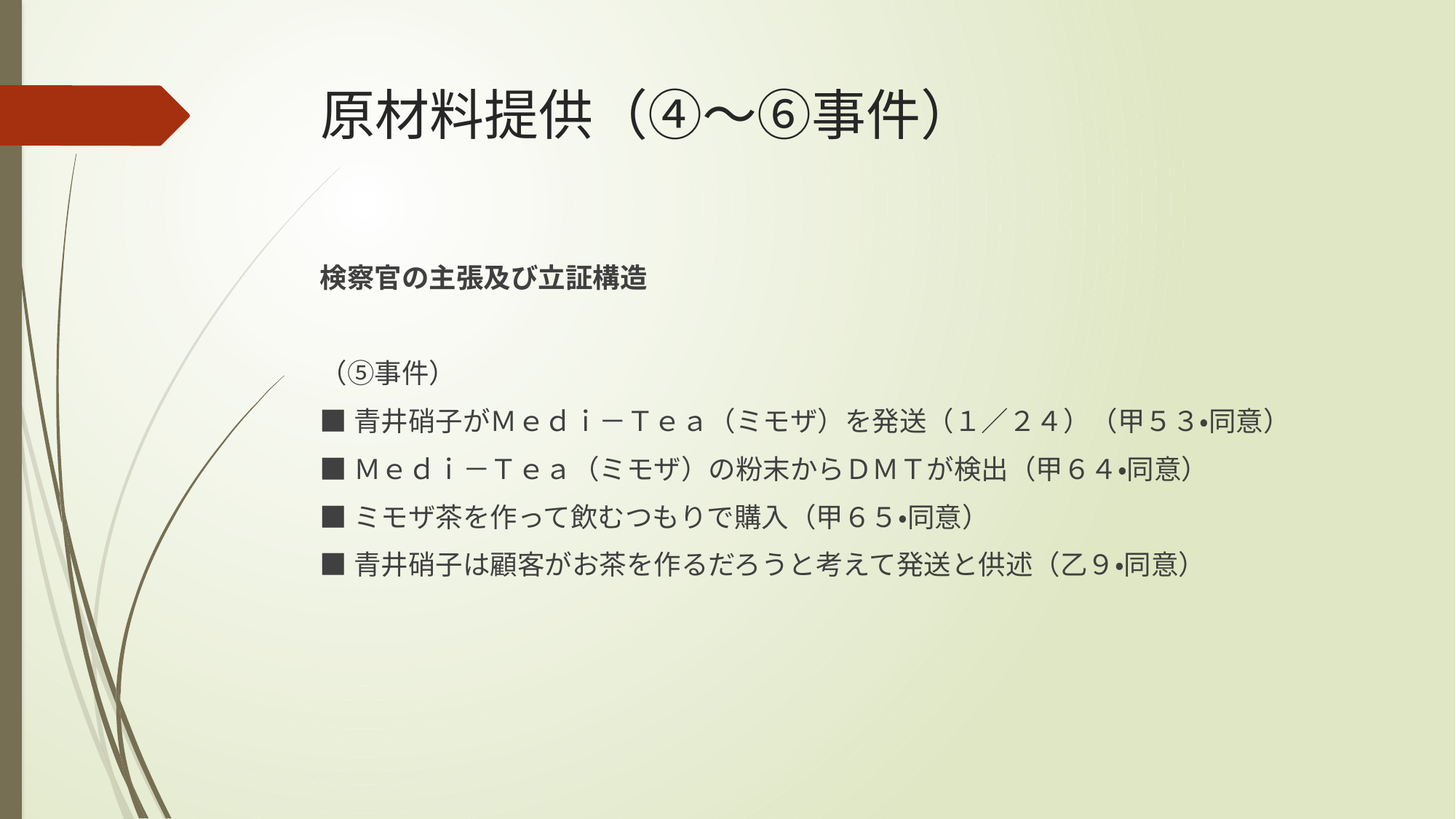

# 原材料提供（④～⑥事件）
検察官の主張及び立証構造

（⑤事件）
■青井硝子がＭｅｄｉ－Ｔｅａ（ミモザ）を発送（１／２４）（甲５３・同意）
■Ｍｅｄｉ－Ｔｅａ（ミモザ）の粉末からＤＭＴが検出（甲６４・同意）
■ミモザ茶を作って飲むつもりで購入（甲６５・同意）
■青井硝子は顧客がお茶を作るだろうと考えて発送と供述（乙９・同意）